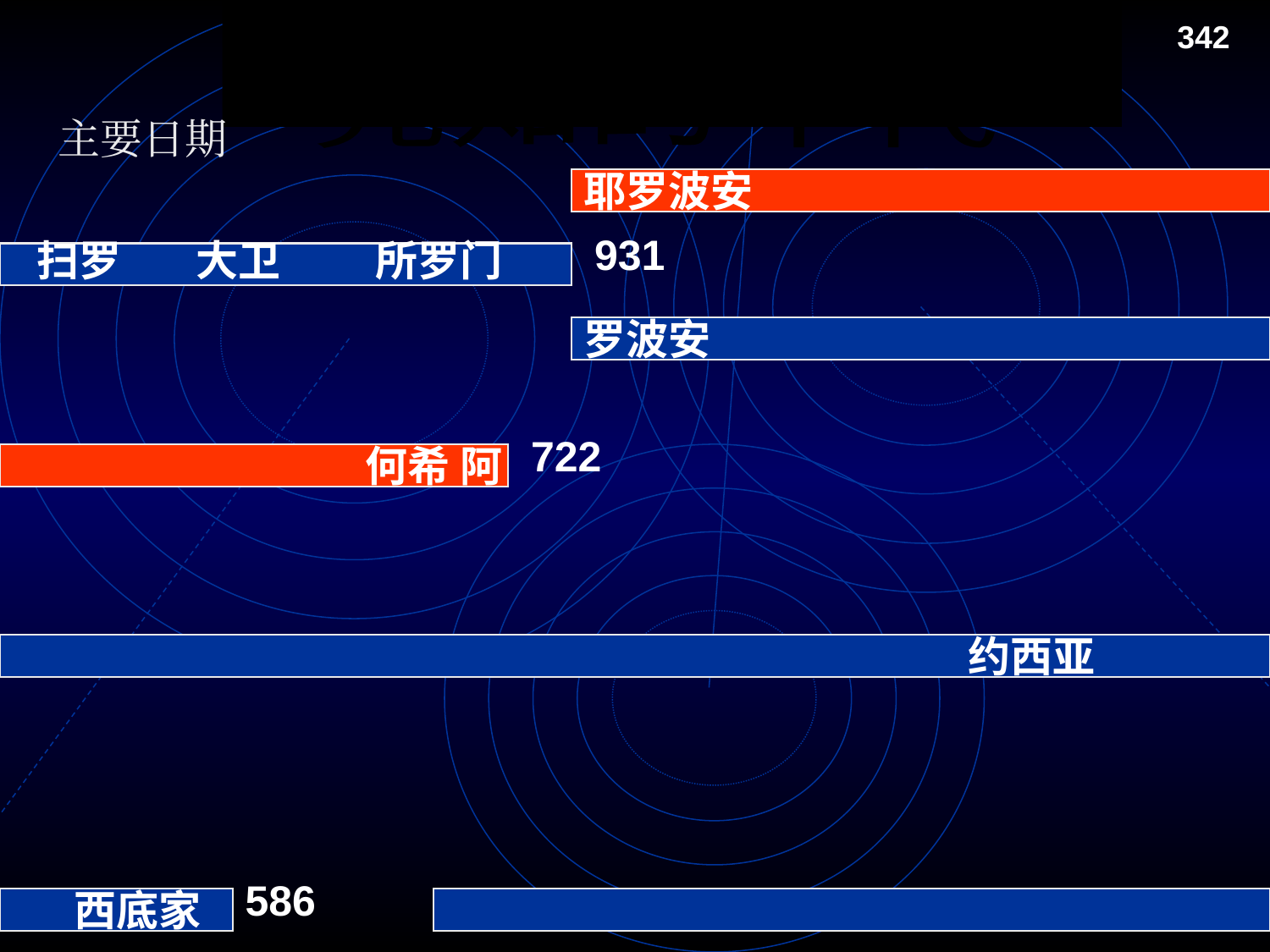

# Placing the Prophets
342
先知的年代
主要日期
耶罗波安

931
扫罗
大卫
所罗门

罗波安

722
何希 阿

约西亚

586
西底家